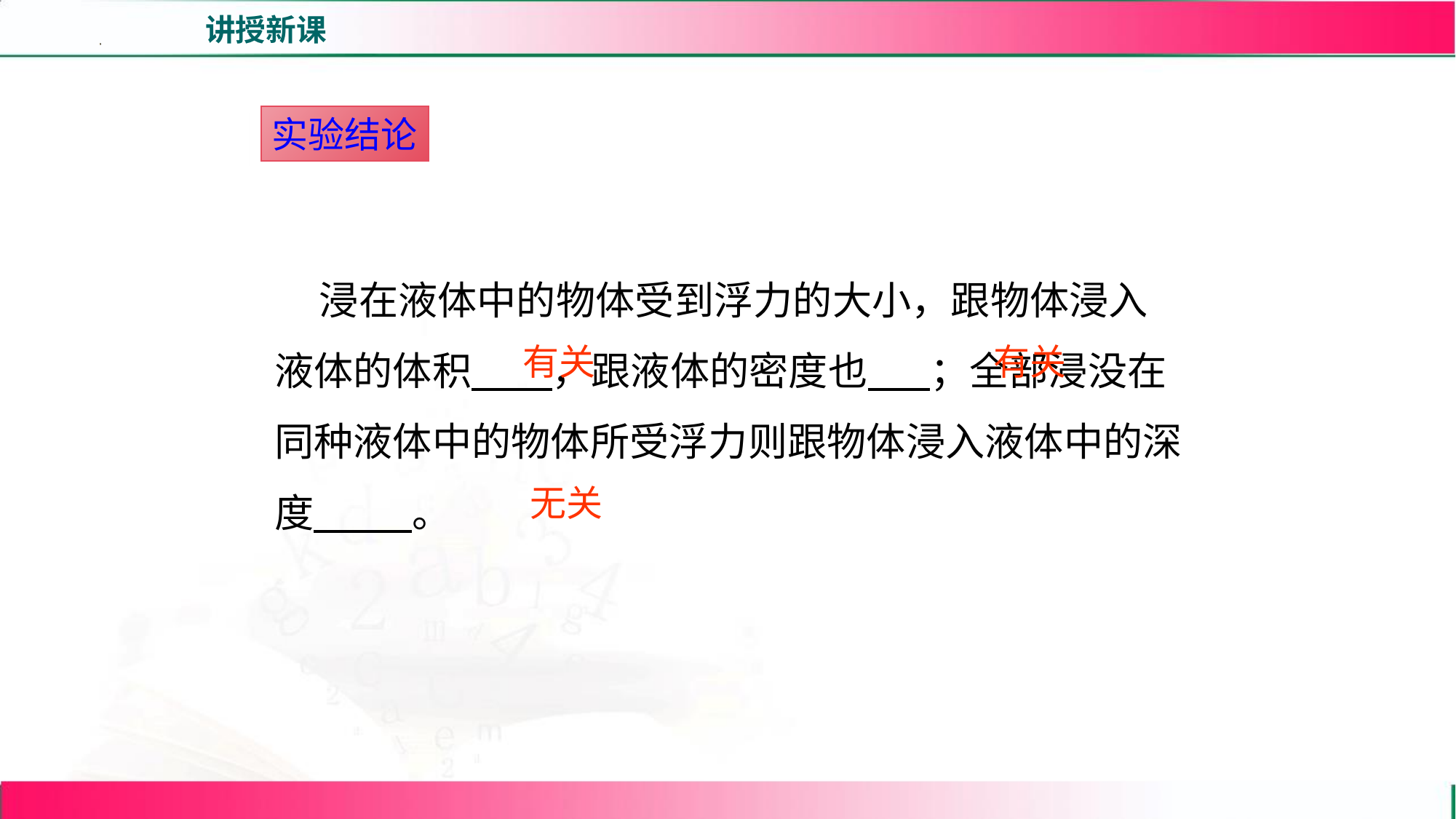

讲授新课
实验结论
    浸在液体中的物体受到浮力的大小，跟物体浸入液体的体积         ，跟液体的密度也       ；全部浸没在同种液体中的物体所受浮力则跟物体浸入液体中的深度           。
有关
有关
无关